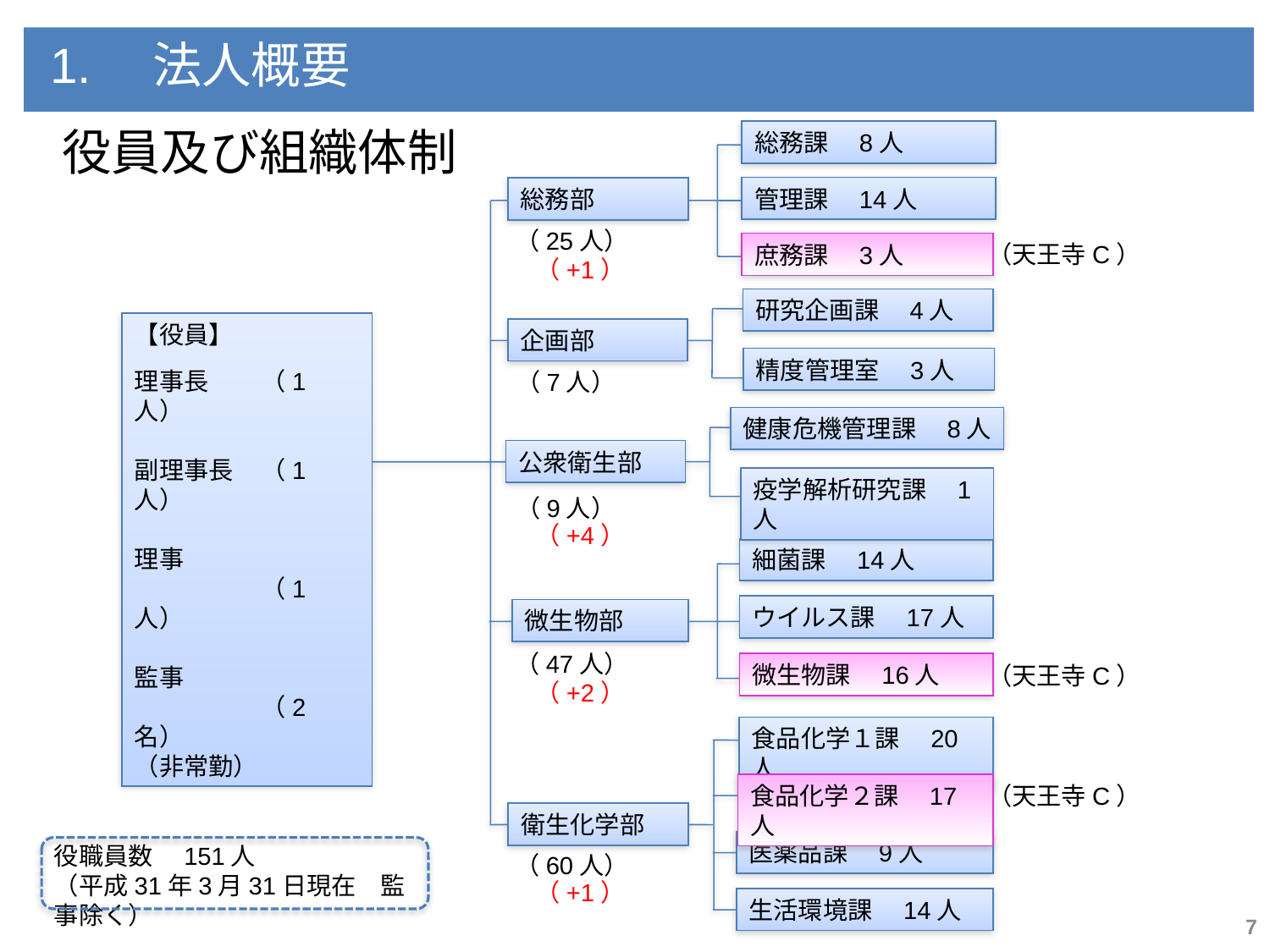

1.　法人概要
役員及び組織体制
総務課　8人

管理課　14人
総務部

庶務課　3人

（25人）
（天王寺C）
　（+1）
研究企画課　4人

企画部
精度管理室　3人
【役員】

理事長	（1人）

副理事長	（1人）

理事		（1人）

監事		（2名）
（非常勤）

（7人）

健康危機管理課　8人

公衆衛生部
疫学解析研究課　1人

（9人）

　（+4）
細菌課　14人

ウイルス課　17人
微生物部

微生物課　16人

（47人）
（天王寺C）
　（+2）

食品化学１課　20人

食品化学２課　17人
衛生化学部

医薬品課　9人
生活環境課　14人

（天王寺C）

（60人）

　（+1）

役職員数　151人
（平成31年3月31日現在　監事除く）

7